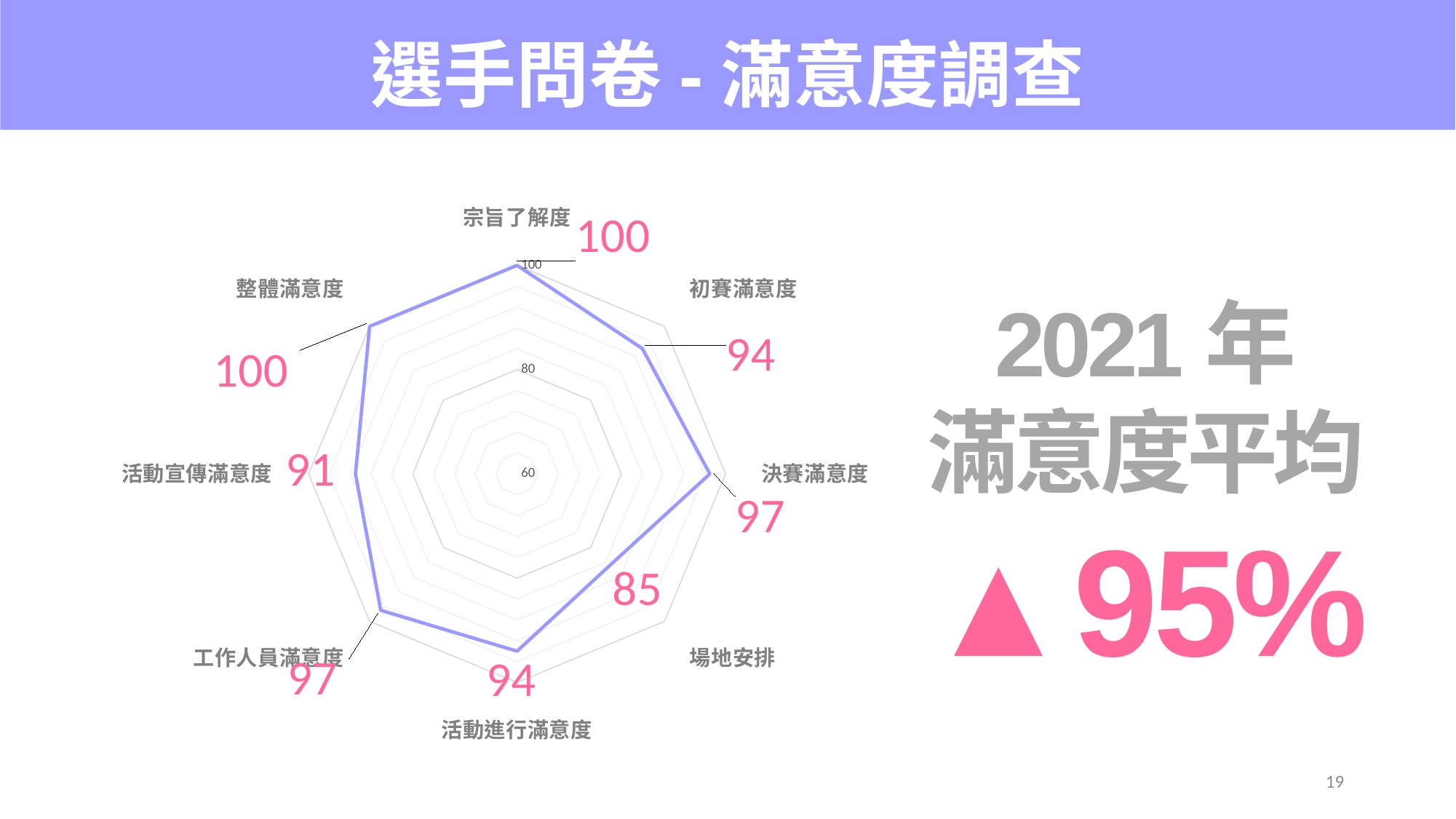

選手問卷-滿意度調查

### Chart

| Category |  |
|---|---|
| 宗旨了解度 | 100.0 |
| 初賽滿意度 | 94.0 |
| 決賽滿意度 | 97.0 |
| 場地安排 | 85.0 |
| 活動進行滿意度 | 94.0 |
| 工作人員滿意度 | 97.0 |
| 活動宣傳滿意度 | 91.0 |
| 整體滿意度 | 100.0 |
2021年
滿意度平均
▲95%
19